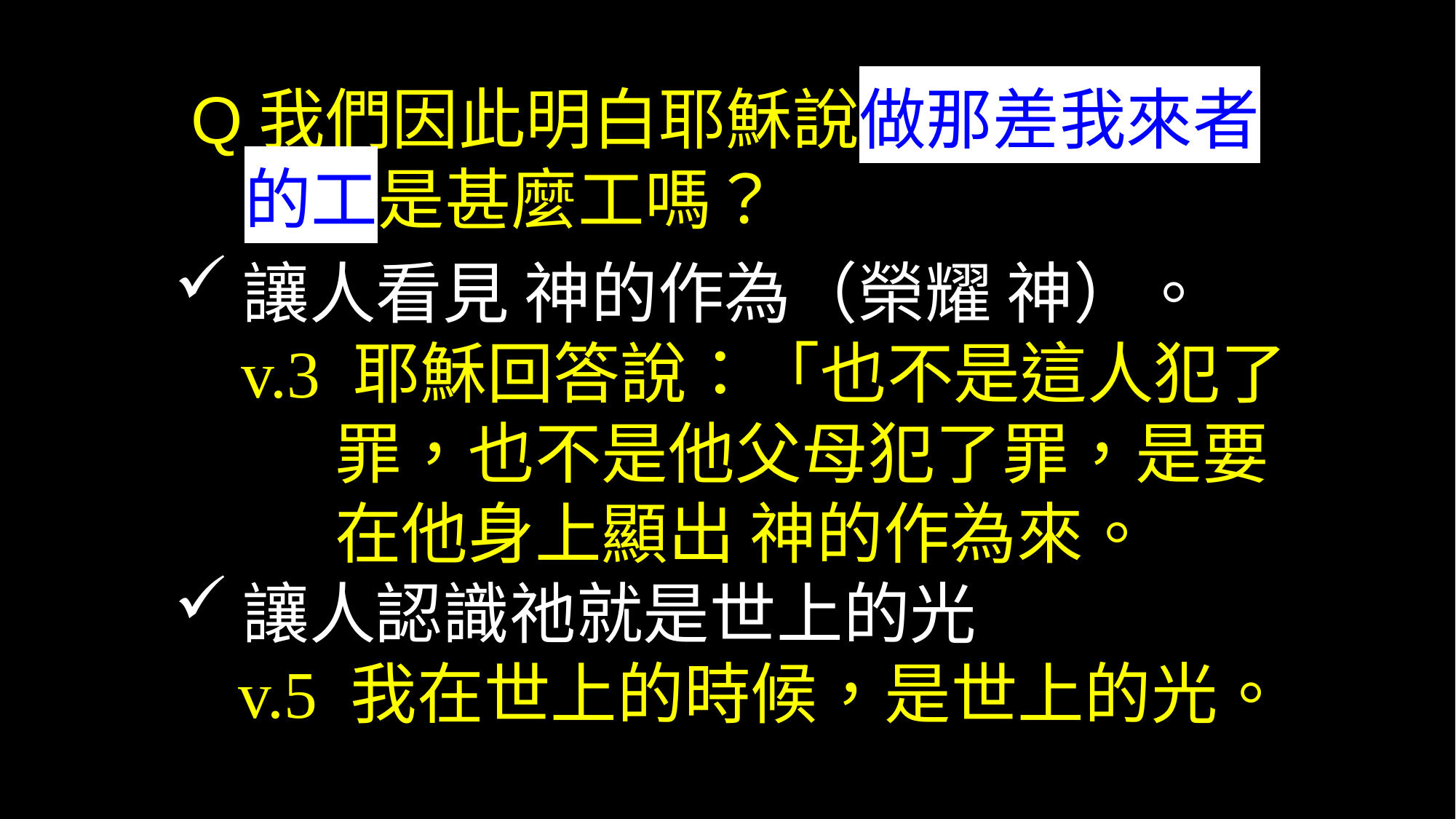

# Q我們因此明白耶穌說做那差我來者的工是甚麼工嗎？
讓人看見 神的作為（榮耀 神）。
    v.3 耶穌回答說：「也不是這人犯了罪，也不是他父母犯了罪，是要在他身上顯出 神的作為來。
讓人認識祂就是世上的光
	v.5 我在世上的時候，是世上的光。